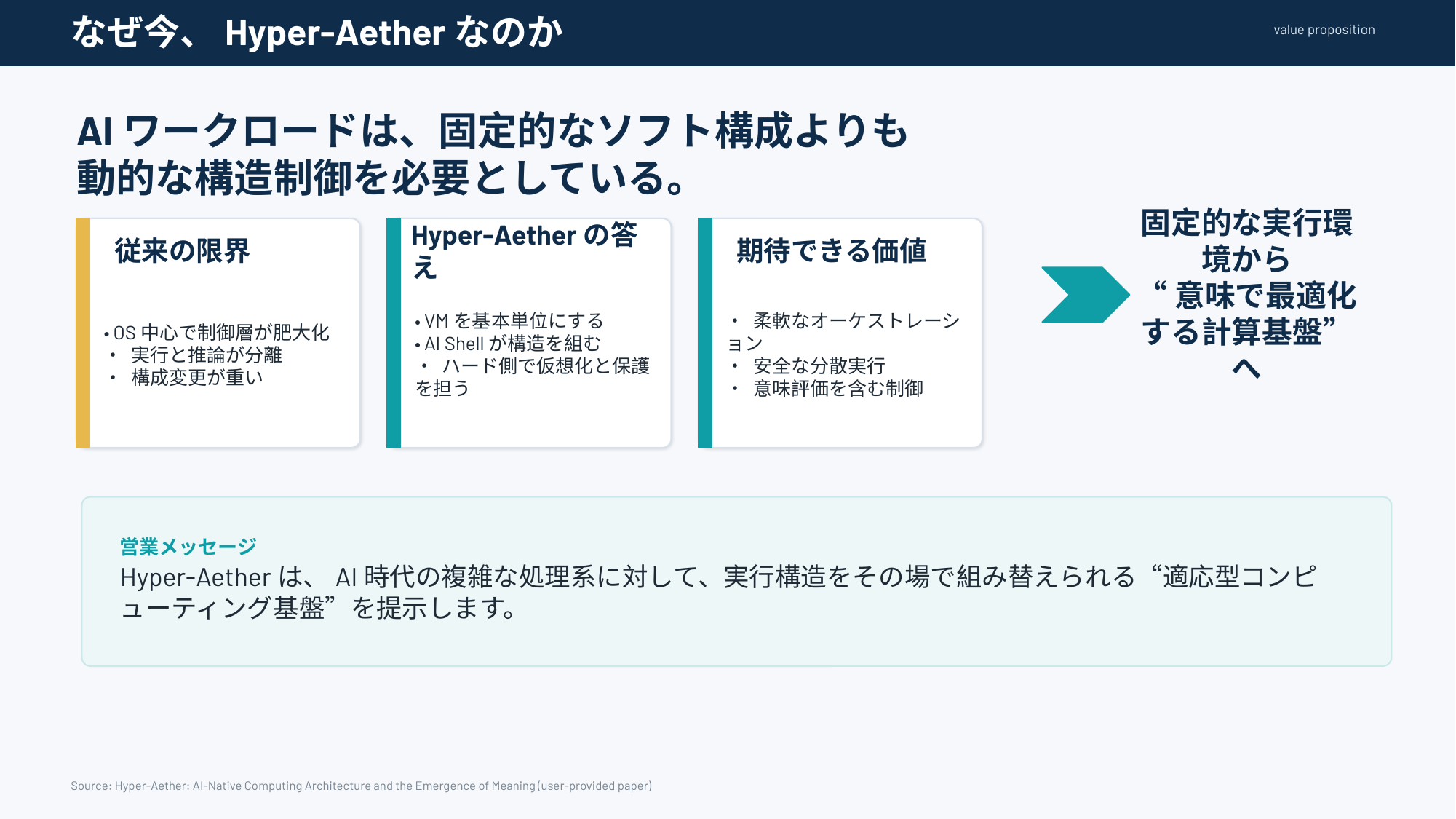

なぜ今、Hyper-Aetherなのか
value proposition
AIワークロードは、固定的なソフト構成よりも
動的な構造制御を必要としている。

固定的な実行環境から
“意味で最適化する計算基盤”へ
従来の限界
Hyper-Aetherの答え
期待できる価値

• OS中心で制御層が肥大化
• 実行と推論が分離
• 構成変更が重い
• VMを基本単位にする
• AI Shellが構造を組む
• ハード側で仮想化と保護を担う
• 柔軟なオーケストレーション
• 安全な分散実行
• 意味評価を含む制御

営業メッセージ
Hyper-Aetherは、AI時代の複雑な処理系に対して、実行構造をその場で組み替えられる“適応型コンピューティング基盤”を提示します。
Source: Hyper-Aether: AI-Native Computing Architecture and the Emergence of Meaning (user-provided paper)